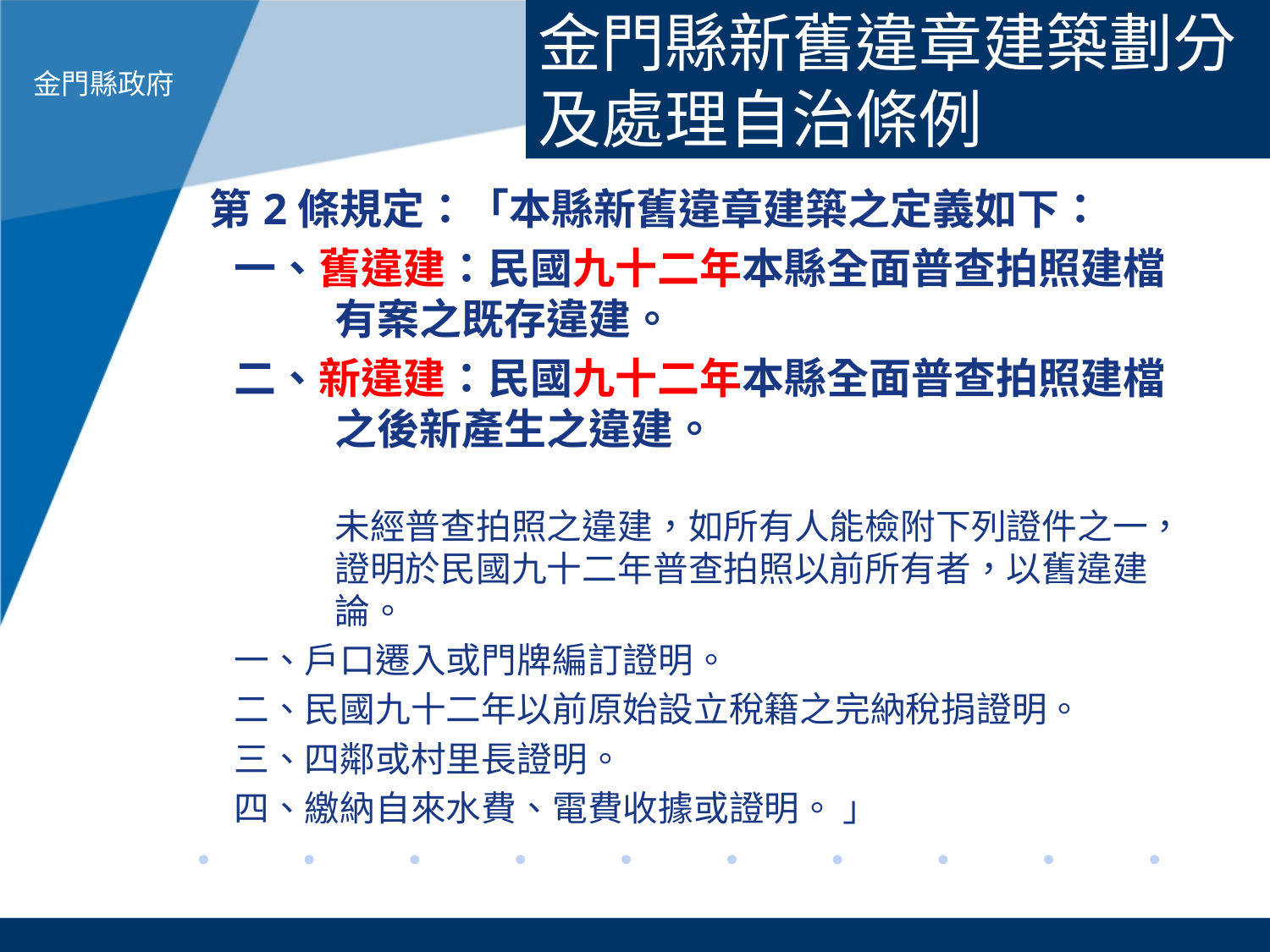

金門縣新舊違章建築劃分及處理自治條例
第2條規定：「本縣新舊違章建築之定義如下：
一、舊違建：民國九十二年本縣全面普查拍照建檔有案之既存違建。
二、新違建：民國九十二年本縣全面普查拍照建檔之後新產生之違建。
未經普查拍照之違建，如所有人能檢附下列證件之一，證明於民國九十二年普查拍照以前所有者，以舊違建論。
一、戶口遷入或門牌編訂證明。
二、民國九十二年以前原始設立稅籍之完納稅捐證明。
三、四鄰或村里長證明。
四、繳納自來水費、電費收據或證明。 」